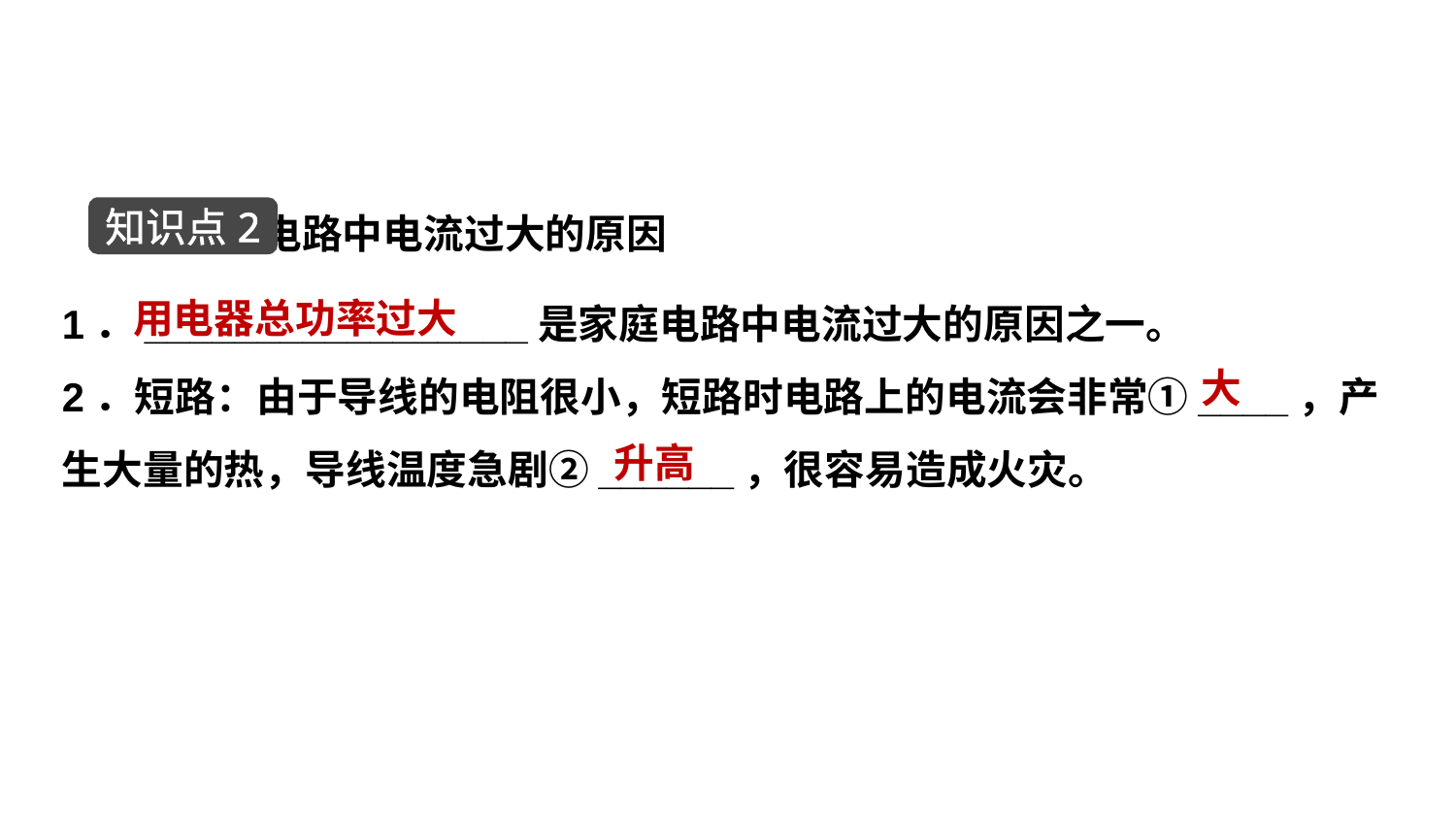

家庭电路中电流过大的原因
知识点2
用电器总功率过大
1．_________________是家庭电路中电流过大的原因之一。
2．短路：由于导线的电阻很小，短路时电路上的电流会非常①____，产
生大量的热，导线温度急剧②______，很容易造成火灾。
大
升高